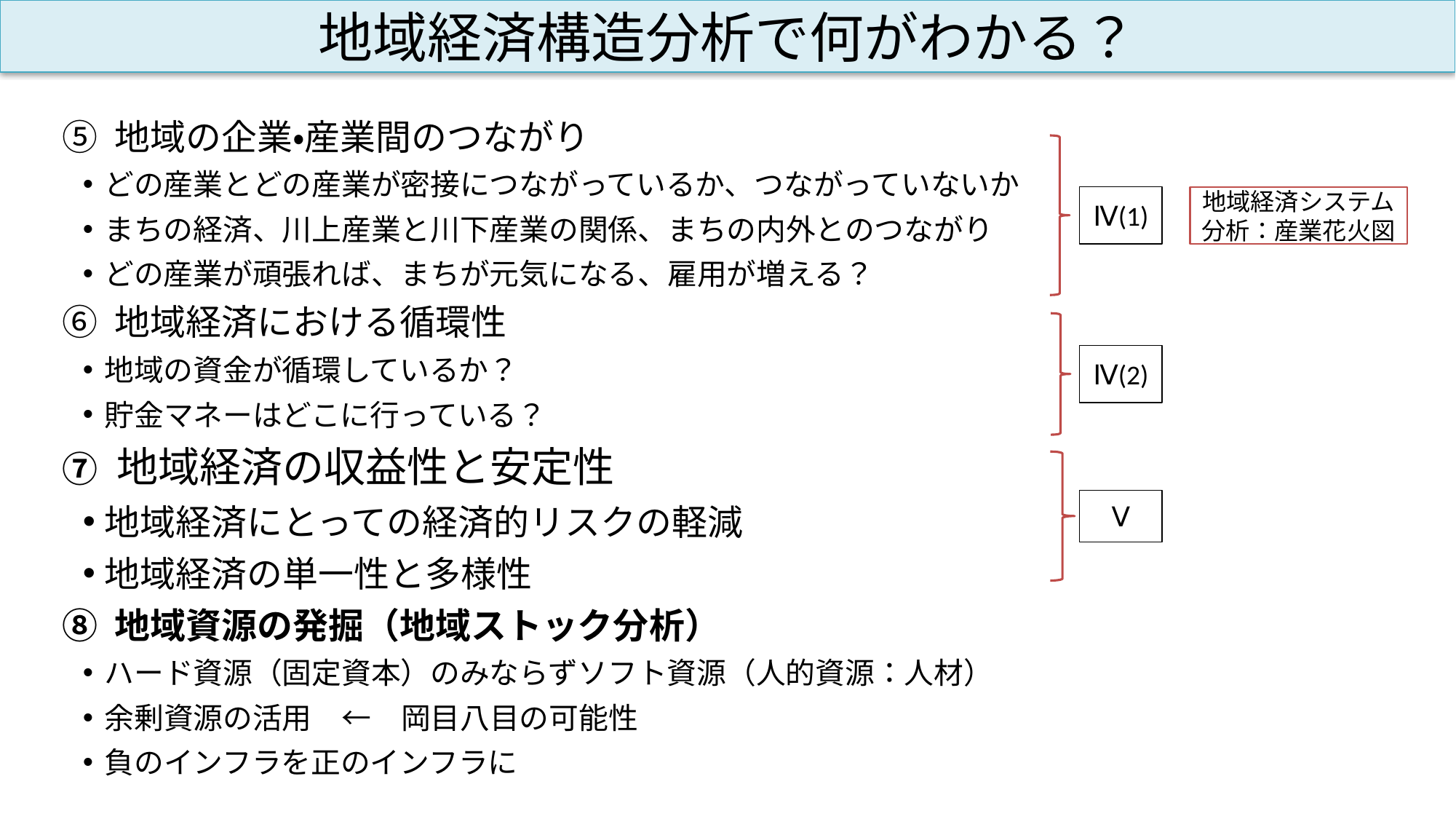

# 地域経済構造分析で何がわかる？
⑤ 地域の企業・産業間のつながり
どの産業とどの産業が密接につながっているか、つながっていないか
まちの経済、川上産業と川下産業の関係、まちの内外とのつながり
どの産業が頑張れば、まちが元気になる、雇用が増える？
⑥ 地域経済における循環性
地域の資金が循環しているか？
貯金マネーはどこに行っている？
⑦ 地域経済の収益性と安定性
地域経済にとっての経済的リスクの軽減
地域経済の単一性と多様性
⑧ 地域資源の発掘（地域ストック分析）
ハード資源（固定資本）のみならずソフト資源（人的資源：人材）
余剰資源の活用　←　岡目八目の可能性
負のインフラを正のインフラに

Ⅳ(1)
地域経済システム分析：産業花火図

Ⅳ(2)

Ⅴ